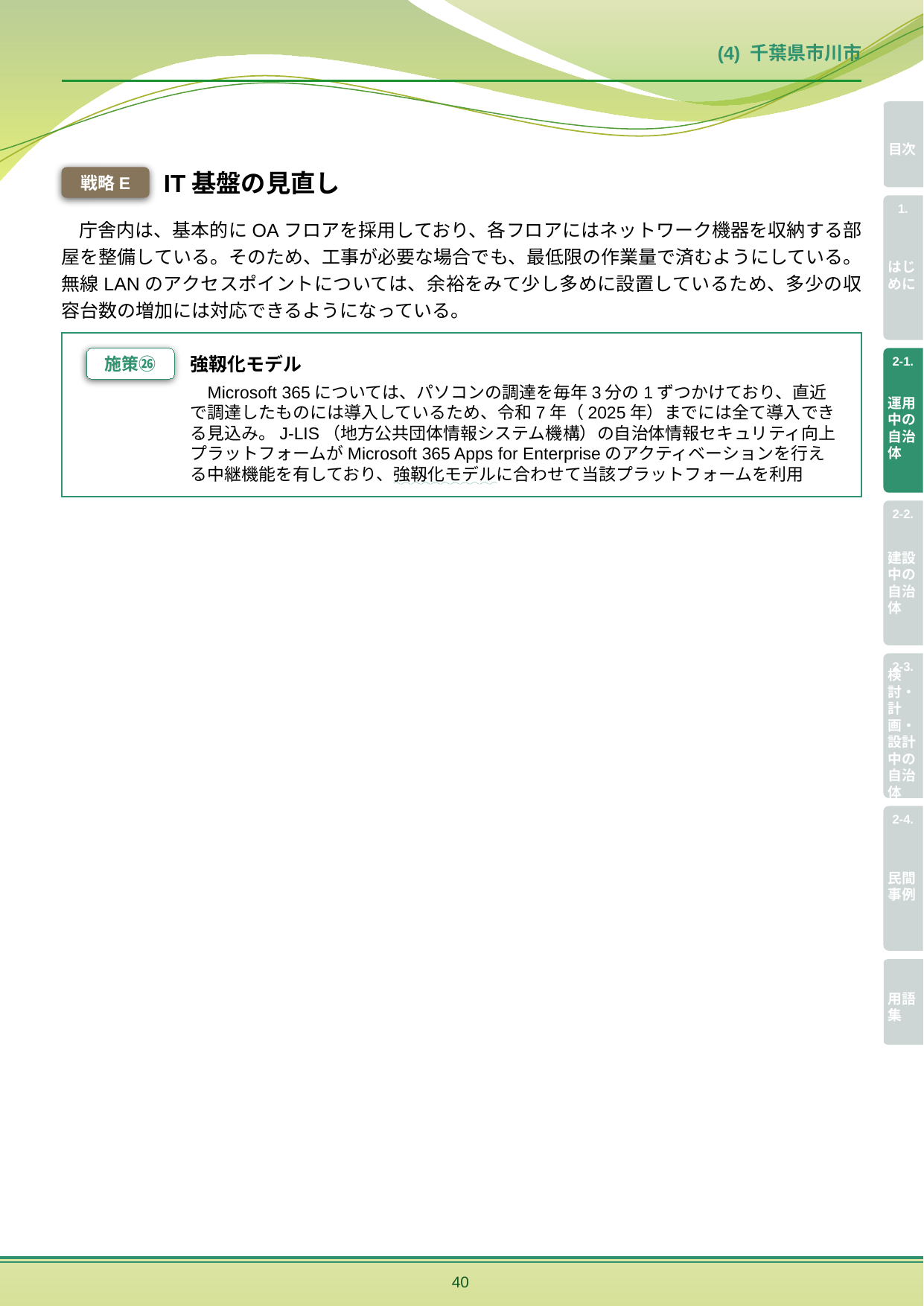

(4) 千葉県市川市
戦略E
IT基盤の見直し
庁舎内は、基本的にOAフロアを採用しており、各フロアにはネットワーク機器を収納する部屋を整備している。そのため、工事が必要な場合でも、最低限の作業量で済むようにしている。無線LANのアクセスポイントについては、余裕をみて少し多めに設置しているため、多少の収容台数の増加には対応できるようになっている。

施策㉖
強靱化モデル
Microsoft 365については、パソコンの調達を毎年3分の1ずつかけており、直近で調達したものには導入しているため、令和7年（2025年）までには全て導入できる見込み。J-LIS（地方公共団体情報システム機構）の自治体情報セキュリティ向上プラットフォームがMicrosoft 365 Apps for Enterpriseのアクティベーションを行える中継機能を有しており、強靱化モデルに合わせて当該プラットフォームを利用
40